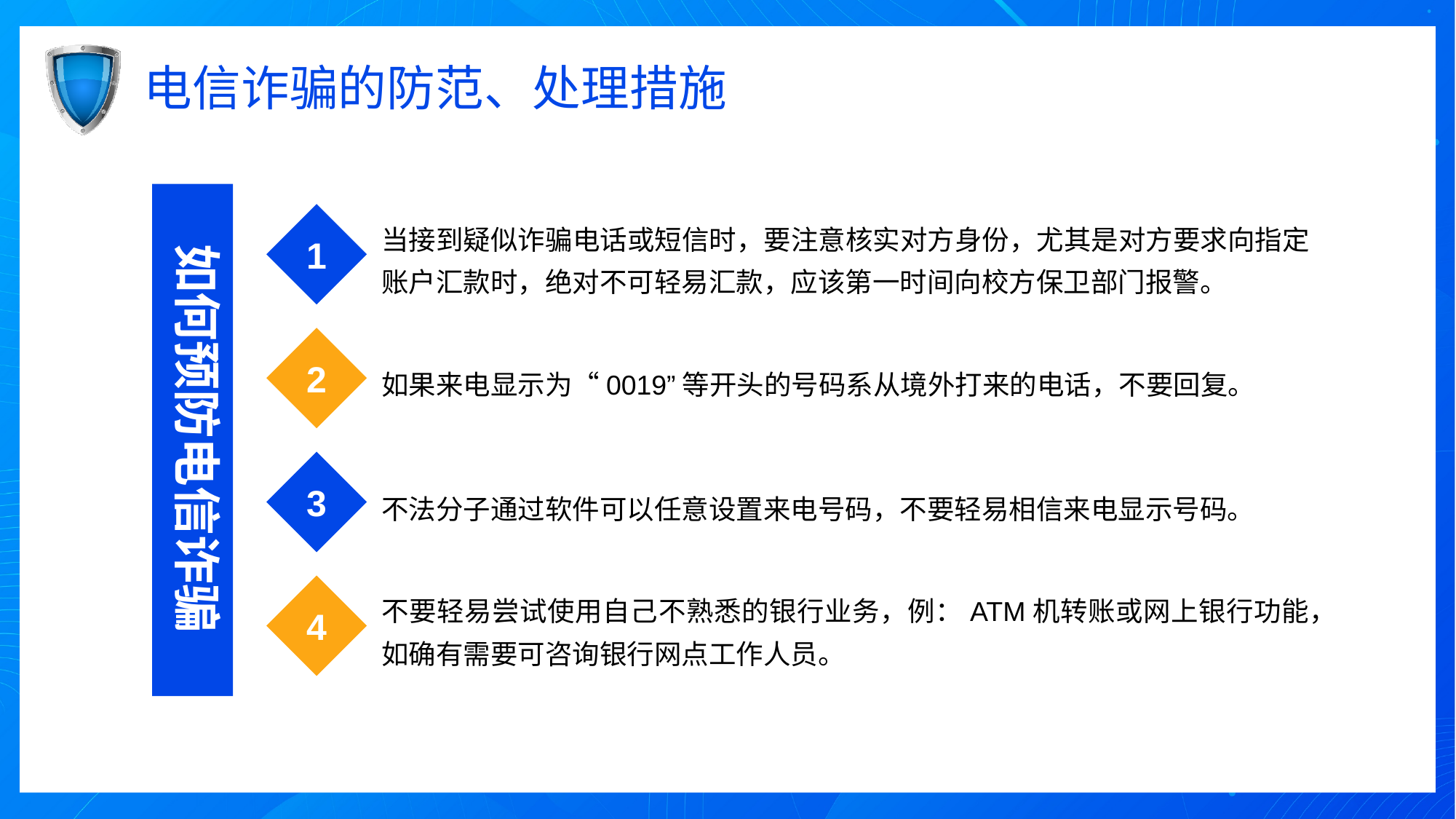

# 电信诈骗的防范、处理措施

如何预防电信诈骗
1
当接到疑似诈骗电话或短信时，要注意核实对方身份，尤其是对方要求向指定账户汇款时，绝对不可轻易汇款，应该第一时间向校方保卫部门报警。
2
如果来电显示为“0019”等开头的号码系从境外打来的电话，不要回复。
3
不法分子通过软件可以任意设置来电号码，不要轻易相信来电显示号码。
4
不要轻易尝试使用自己不熟悉的银行业务，例：ATM机转账或网上银行功能，如确有需要可咨询银行网点工作人员。